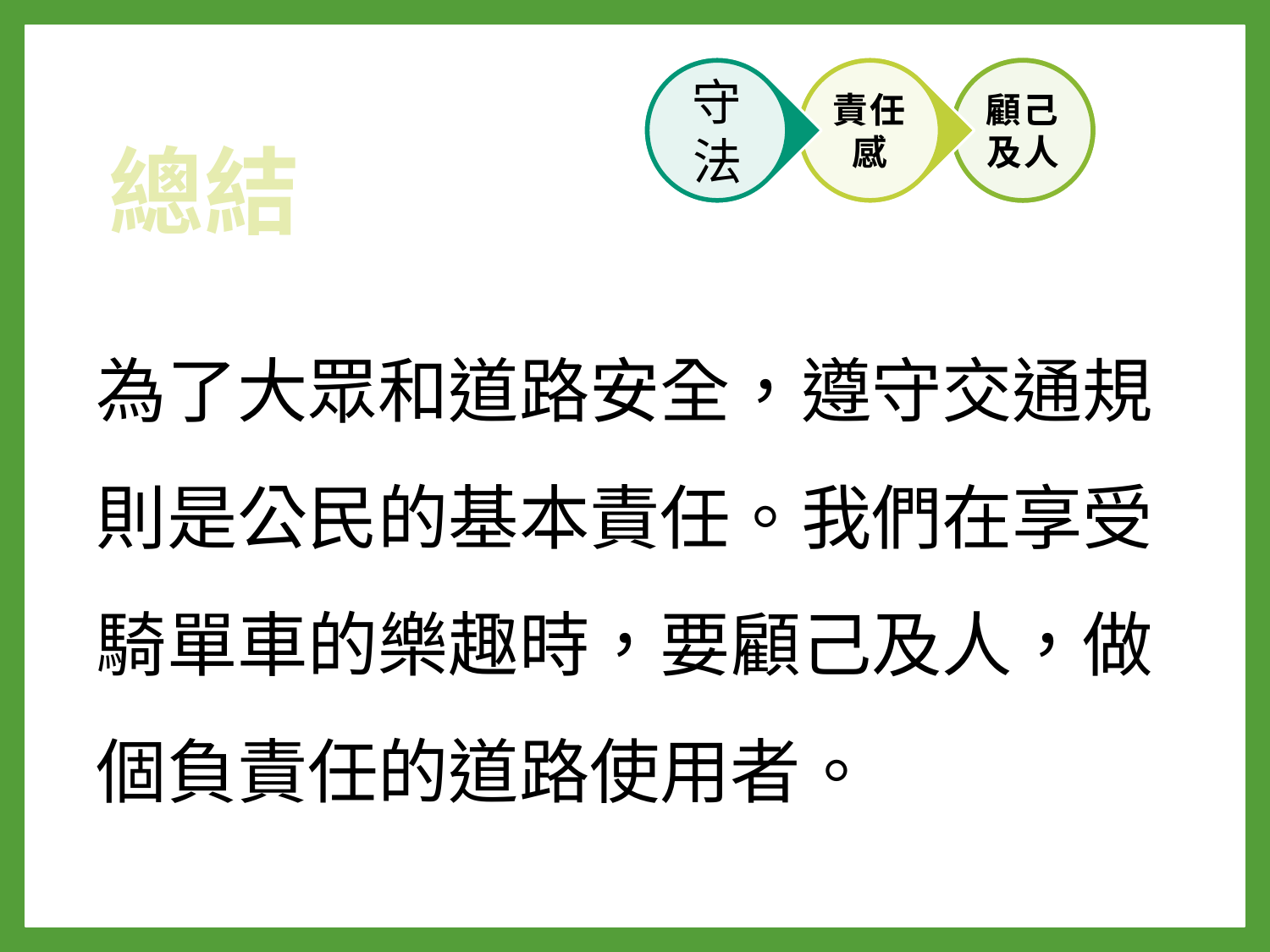

顧己及人
責任感
守法
# 總結
為了大眾和道路安全，遵守交通規則是公民的基本責任。我們在享受騎單車的樂趣時，要顧己及人，做個負責任的道路使用者。